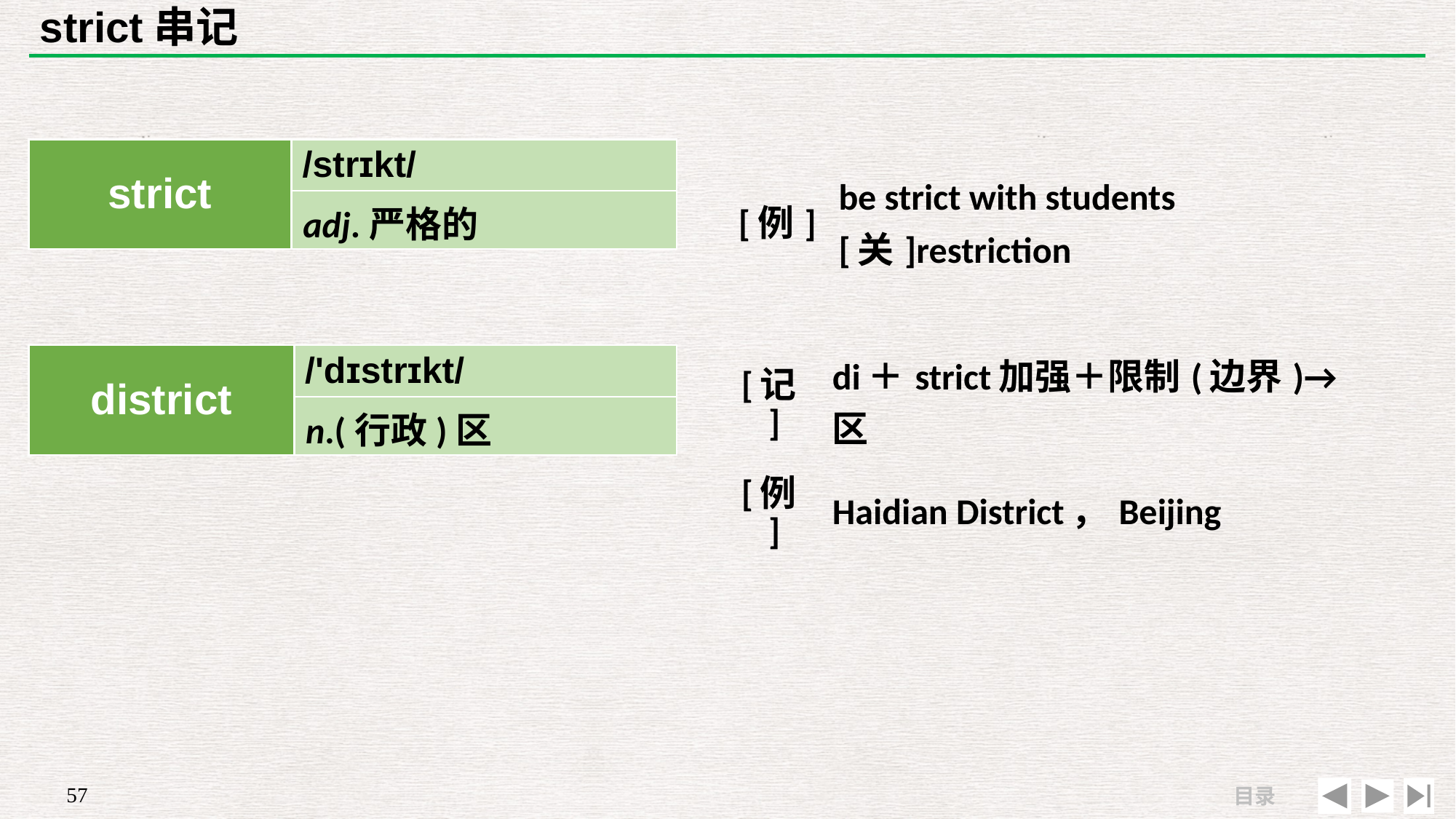

# strict串记

|  |  |
| --- | --- |
| [例] | be strict with students　[关]restriction |
| strict | /strɪkt/ |
| --- | --- |
|  |  |
adj.严格的
| [记] | di＋strict加强＋限制(边界)→区 |
| --- | --- |
| [例] | Haidian District，Beijing |
| district | /'dɪstrɪkt/ |
| --- | --- |
|  |  |
n.(行政)区